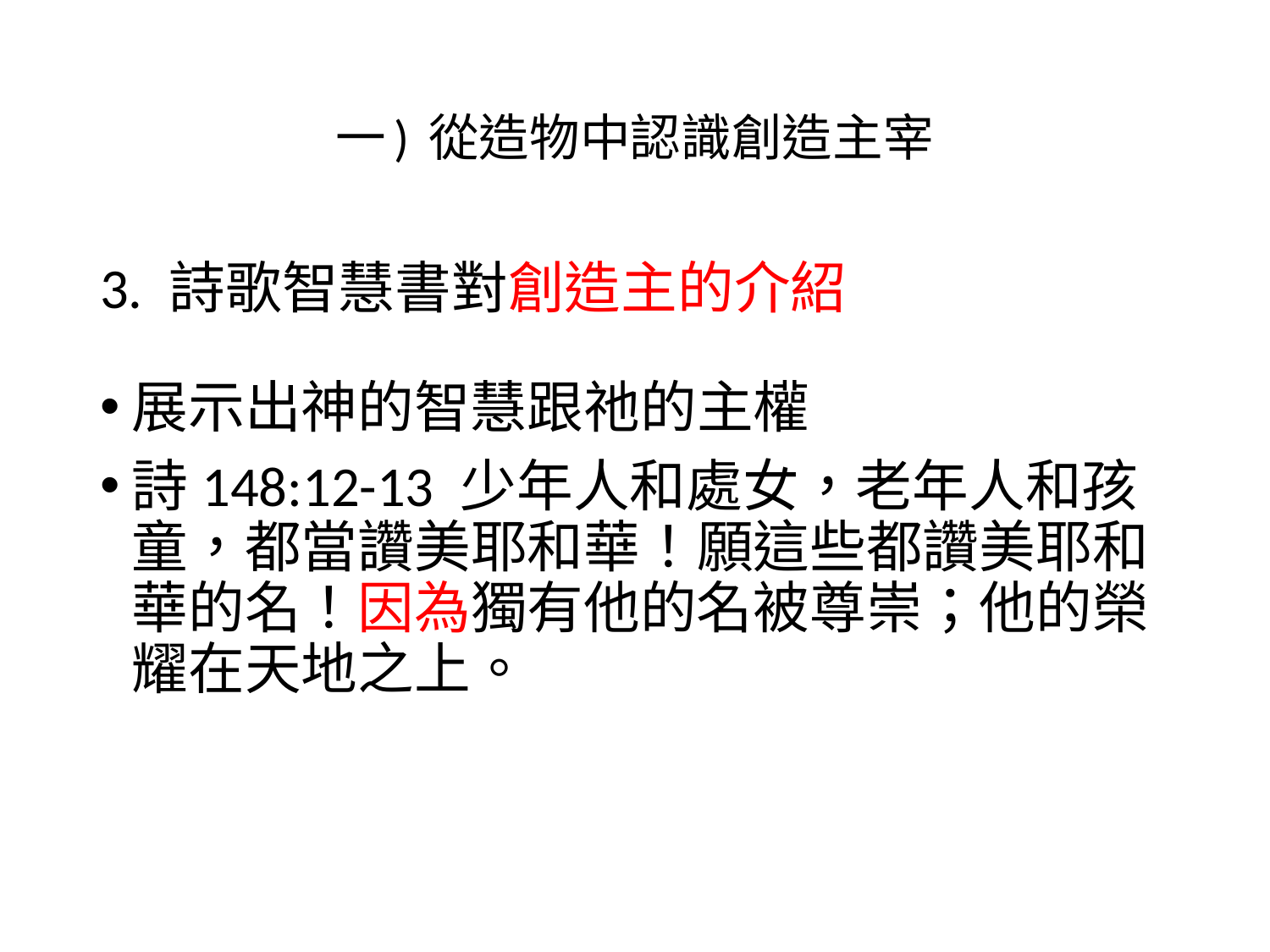

# 一) 從造物中認識創造主宰
3. 詩歌智慧書對創造主的介紹

展示出神的智慧跟祂的主權
詩148:12-13 少年人和處女，老年人和孩童，都當讚美耶和華！願這些都讚美耶和華的名！因為獨有他的名被尊崇；他的榮耀在天地之上。